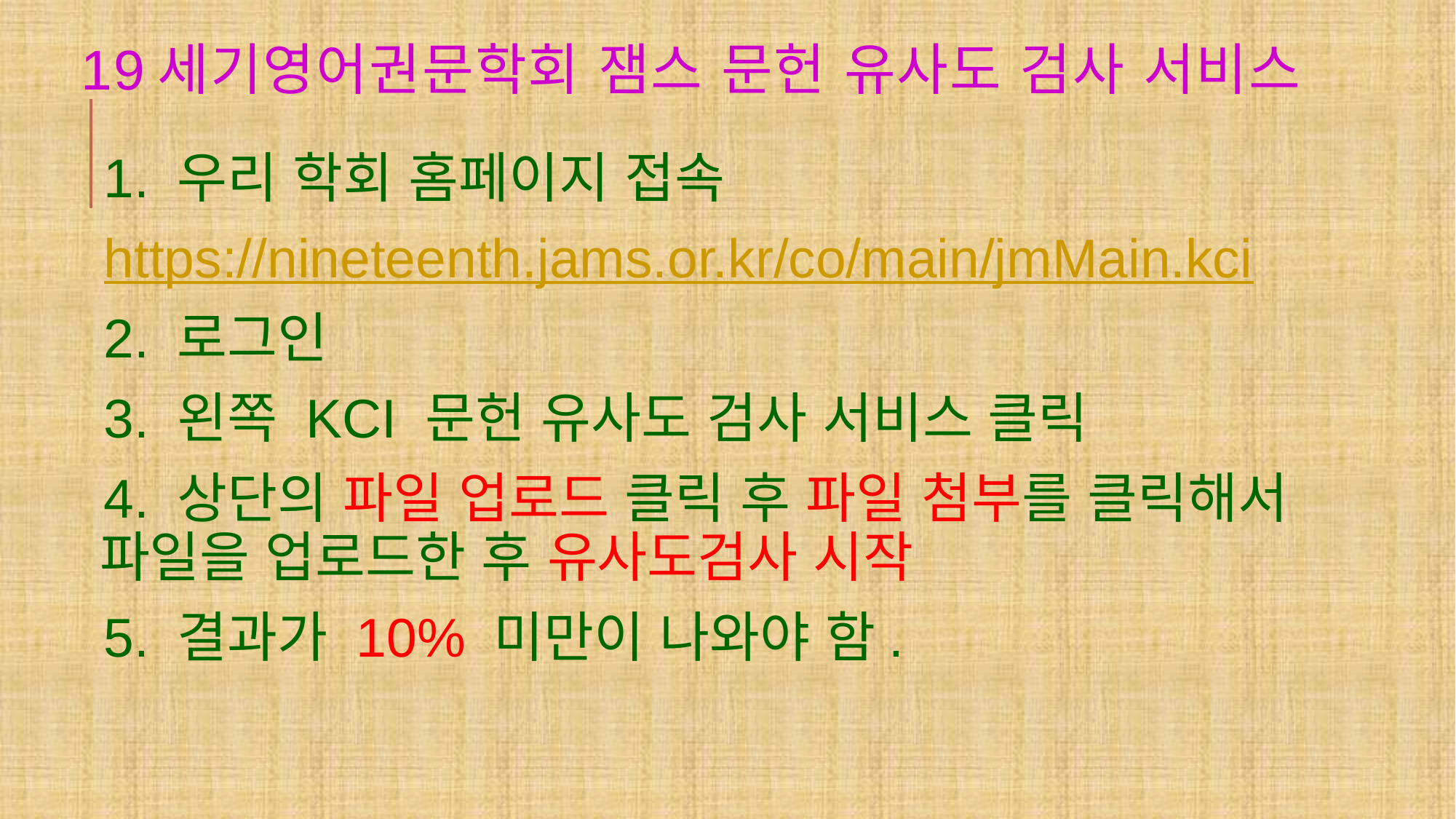

# 19세기영어권문학회 잼스 문헌 유사도 검사 서비스
1. 우리 학회 홈페이지 접속
https://nineteenth.jams.or.kr/co/main/jmMain.kci
2. 로그인
3. 왼쪽 KCI 문헌 유사도 검사 서비스 클릭
4. 상단의 파일 업로드 클릭 후 파일 첨부를 클릭해서 파일을 업로드한 후 유사도검사 시작
5. 결과가 10% 미만이 나와야 함.